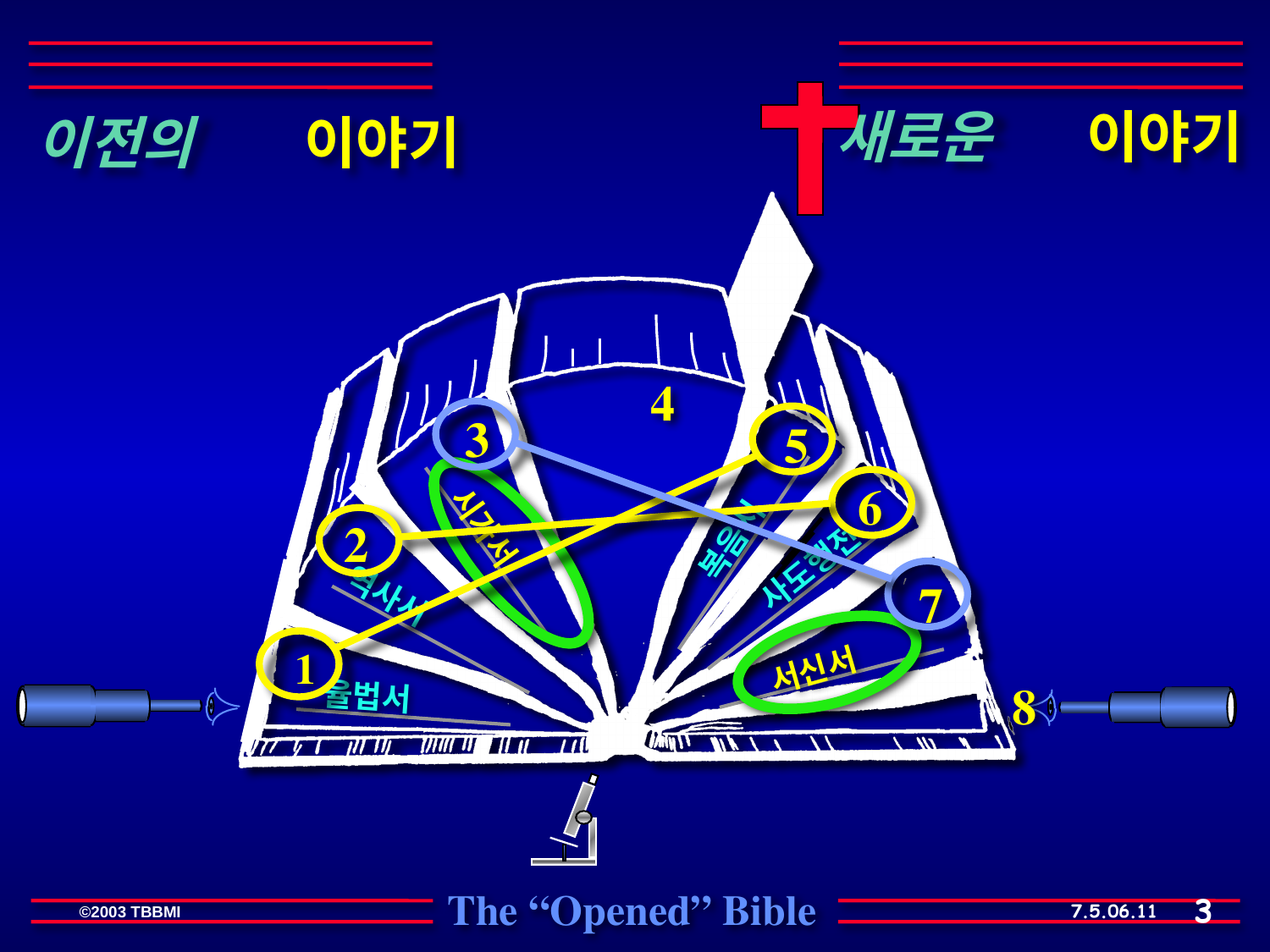

새로운      이야기
이전의       이야기
복음서
사도행전
시가서
역사서
서신서
율법서
4

3

5

6
2

7

1

8

3
11